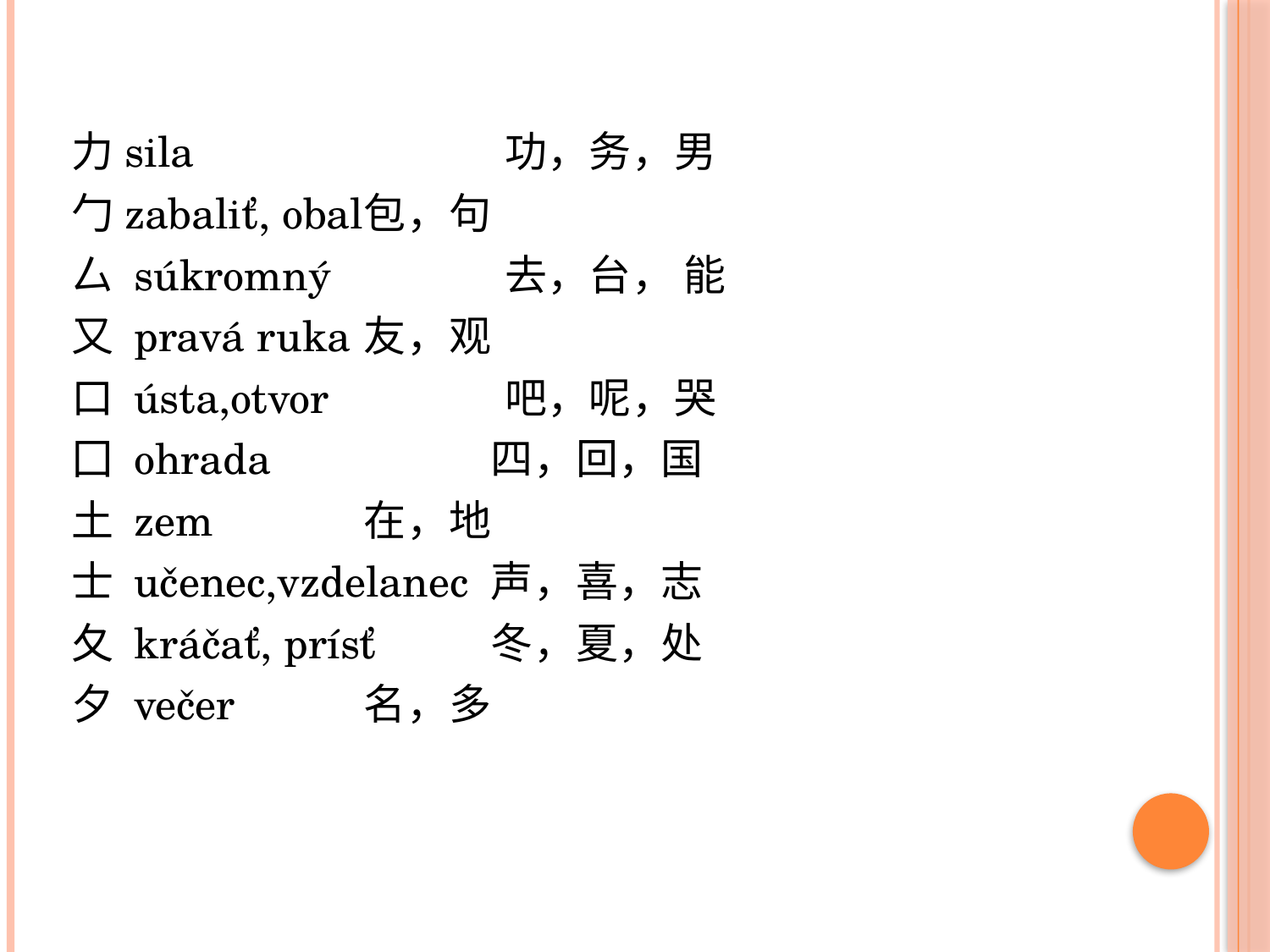

力sila 		           功，务，男
勹zabaliť, obal	包，句
厶 súkromný	           去，台， 能
又 pravá ruka	友，观
口 ústa,otvor	           吧，呢，哭
囗 ohrada 		四，回，国
土 zem		在，地
士 učenec,vzdelanec	声，喜，志
夂 kráčať, prísť	冬，夏，处
夕 večer		名，多